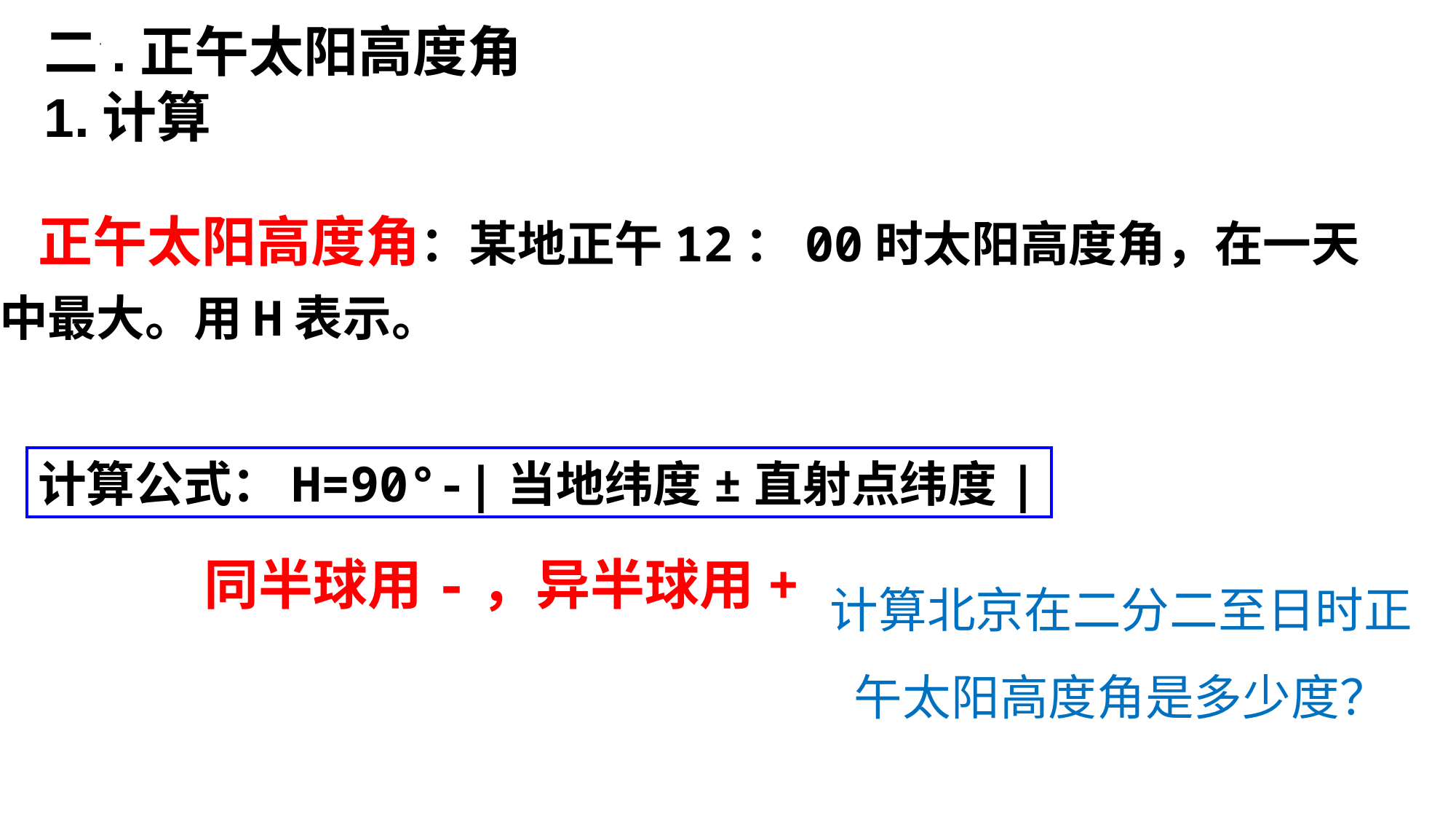

二.正午太阳高度角
1.计算

   正午太阳高度角：某地正午12：00时太阳高度角，在一天中最大。用H表示。
计算公式：H=90°-|当地纬度±直射点纬度|
同半球用-，异半球用+
计算北京在二分二至日时正午太阳高度角是多少度？